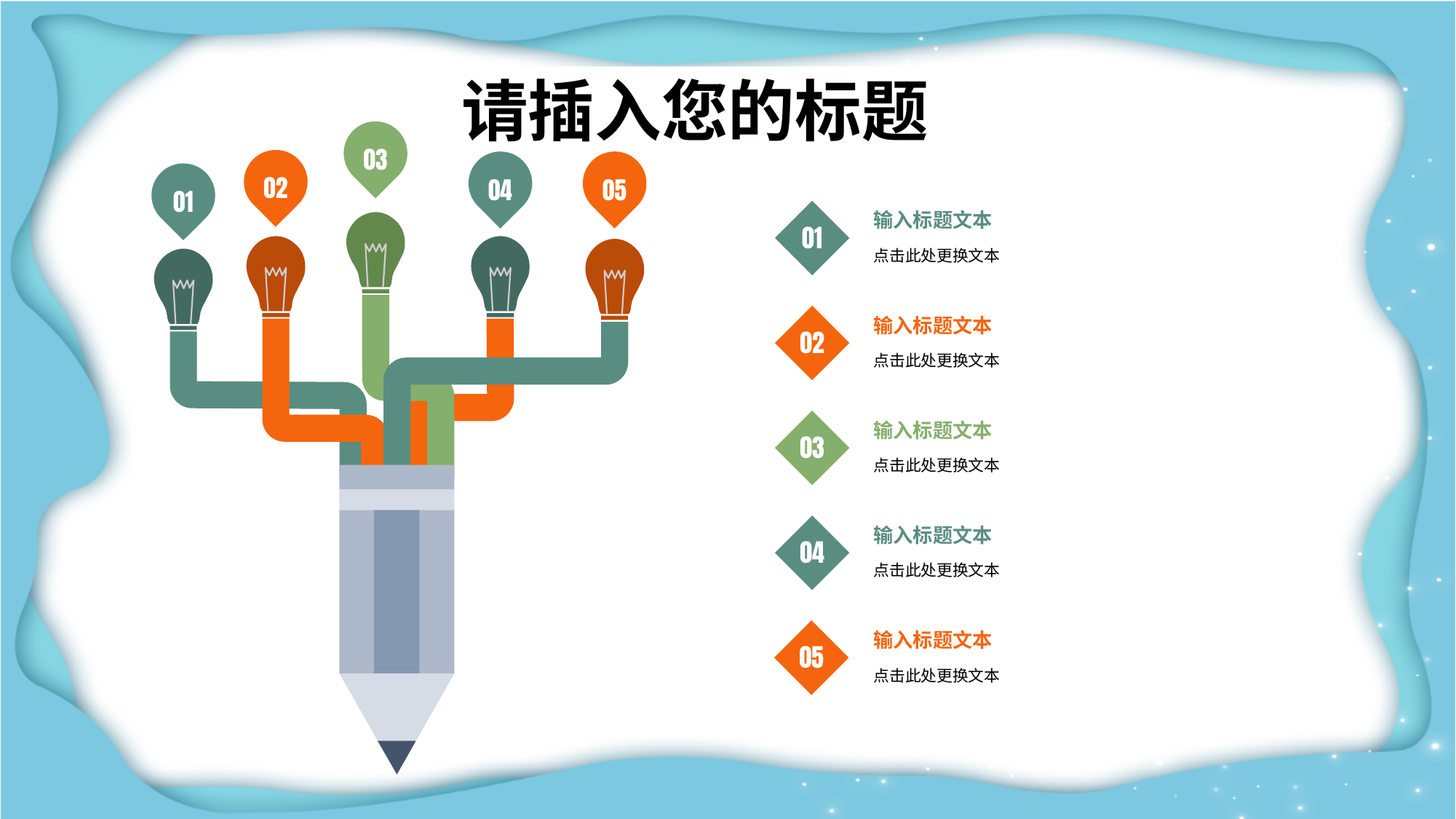

请插入您的标题
03
02
04
05
01

01
输入标题文本
点击此处更换文本
02
输入标题文本
点击此处更换文本
03
输入标题文本
点击此处更换文本
04
输入标题文本
点击此处更换文本
05
输入标题文本
点击此处更换文本